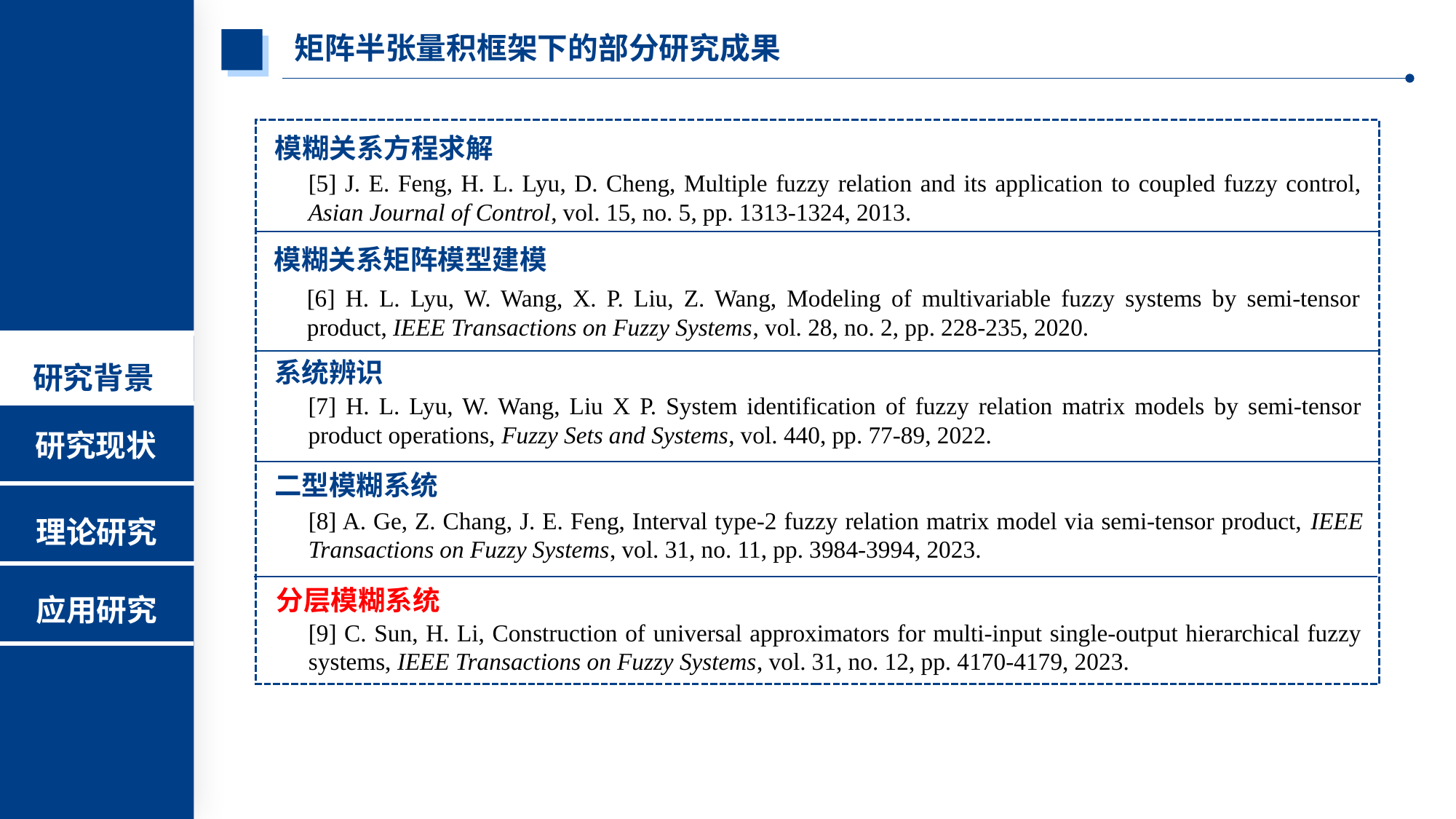

矩阵半张量积框架下的部分研究成果

模糊关系方程求解
[5] J. E. Feng, H. L. Lyu, D. Cheng, Multiple fuzzy relation and its application to coupled fuzzy control, Asian Journal of Control, vol. 15, no. 5, pp. 1313-1324, 2013.

模糊关系矩阵模型建模
[6] H. L. Lyu, W. Wang, X. P. Liu, Z. Wang, Modeling of multivariable fuzzy systems by semi-tensor product, IEEE Transactions on Fuzzy Systems, vol. 28, no. 2, pp. 228-235, 2020.

研究背景
系统辨识
[7] H. L. Lyu, W. Wang, Liu X P. System identification of fuzzy relation matrix models by semi-tensor product operations, Fuzzy Sets and Systems, vol. 440, pp. 77-89, 2022.

研究现状
二型模糊系统
理论研究
[8] A. Ge, Z. Chang, J. E. Feng, Interval type-2 fuzzy relation matrix model via semi-tensor product, IEEE Transactions on Fuzzy Systems, vol. 31, no. 11, pp. 3984-3994, 2023.
应用研究
分层模糊系统
[9] C. Sun, H. Li, Construction of universal approximators for multi-input single-output hierarchical fuzzy systems, IEEE Transactions on Fuzzy Systems, vol. 31, no. 12, pp. 4170-4179, 2023.